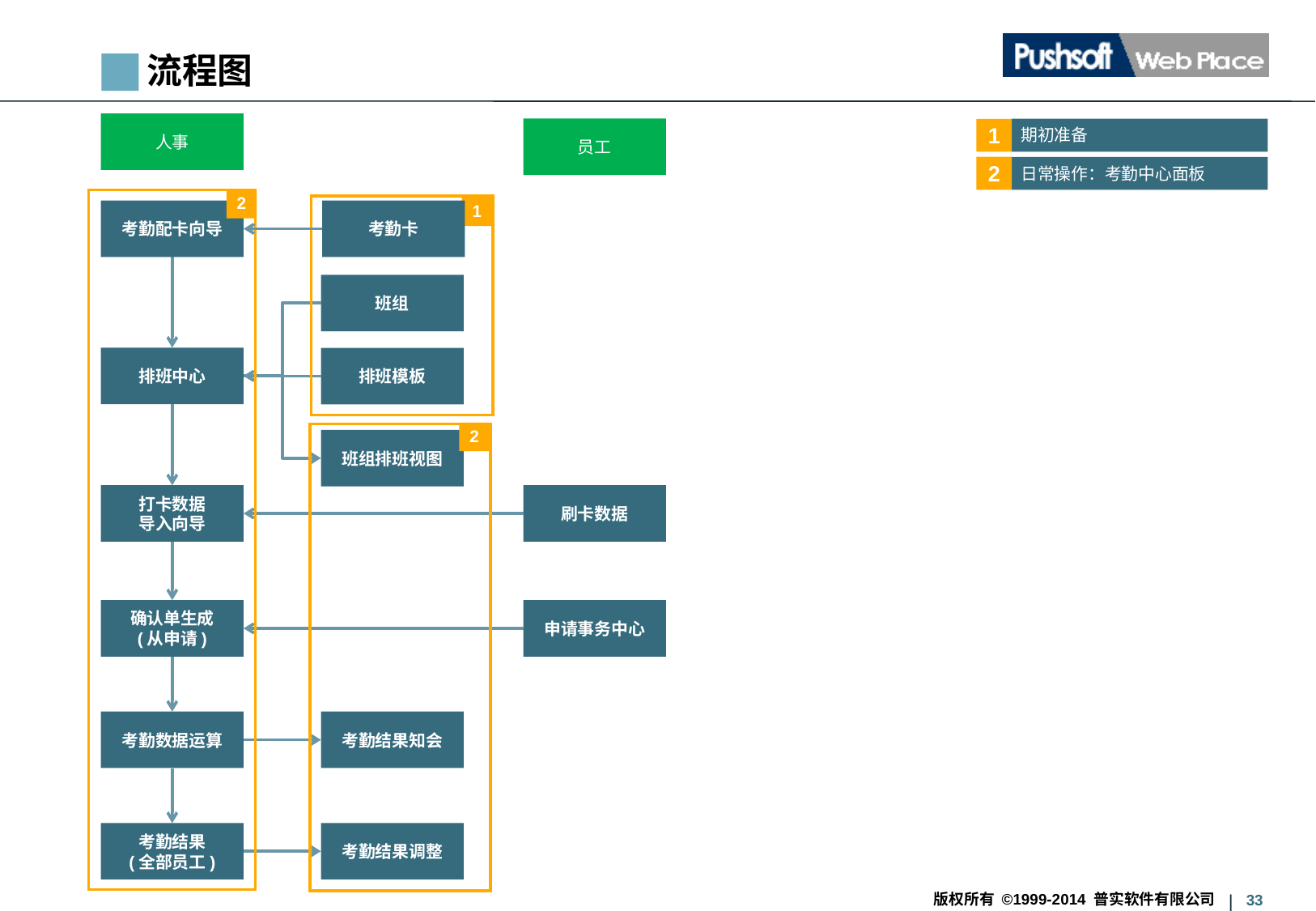

流程图

人事
员工

期初准备
1
2

日常操作：考勤中心面板

2

1
考勤配卡向导
考勤卡
班组
排班中心
排班模板
2

班组排班视图
打卡数据
导入向导
刷卡数据
确认单生成
(从申请)
申请事务中心
考勤数据运算
考勤结果知会
考勤结果
(全部员工)
考勤结果调整
版权所有 ©1999-2014 普实软件有限公司
33